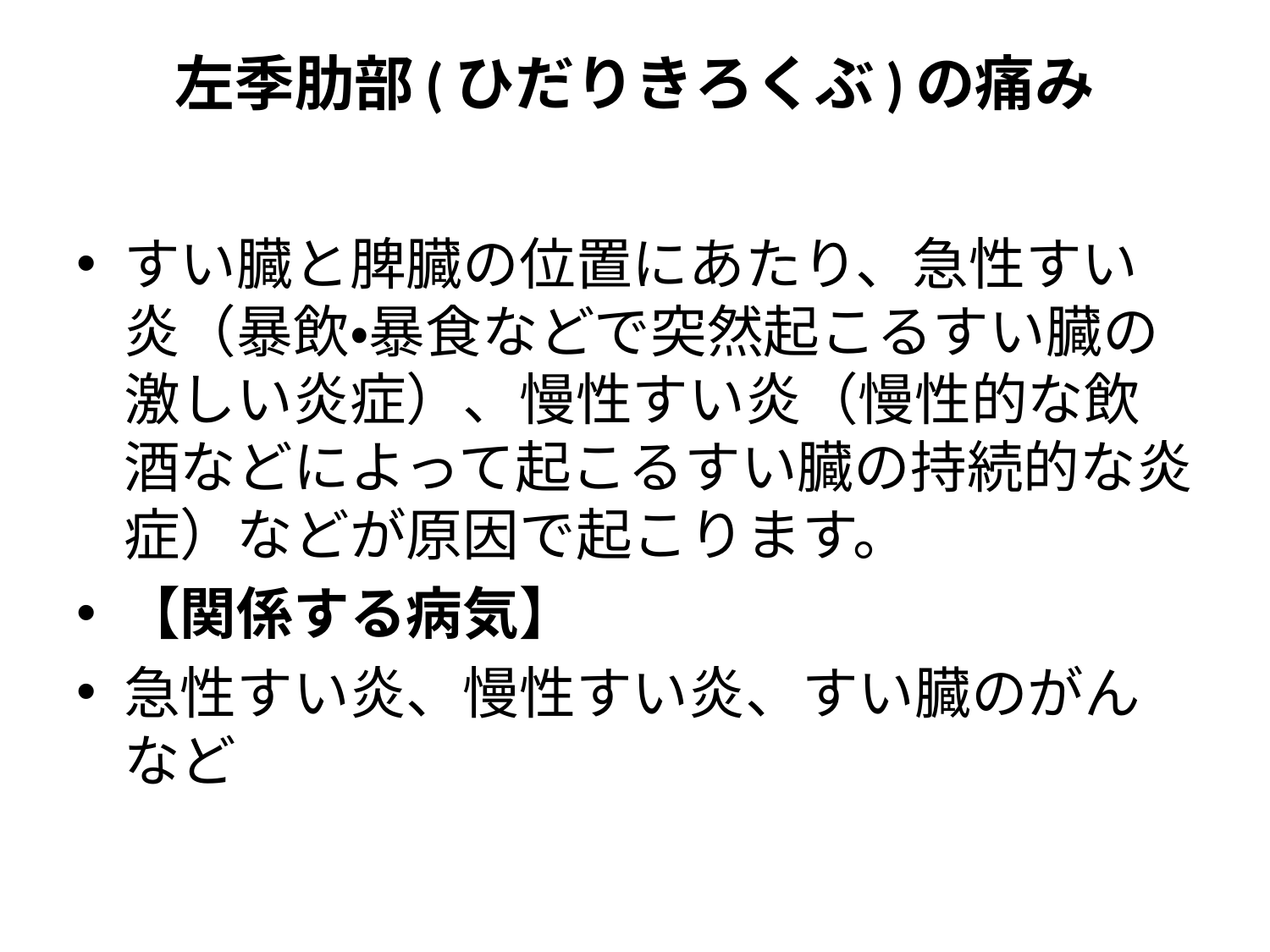

# 左季肋部(ひだりきろくぶ)の痛み
すい臓と脾臓の位置にあたり、急性すい炎（暴飲・暴食などで突然起こるすい臓の激しい炎症）、慢性すい炎（慢性的な飲酒などによって起こるすい臓の持続的な炎症）などが原因で起こります。
【関係する病気】
急性すい炎、慢性すい炎、すい臓のがんなど